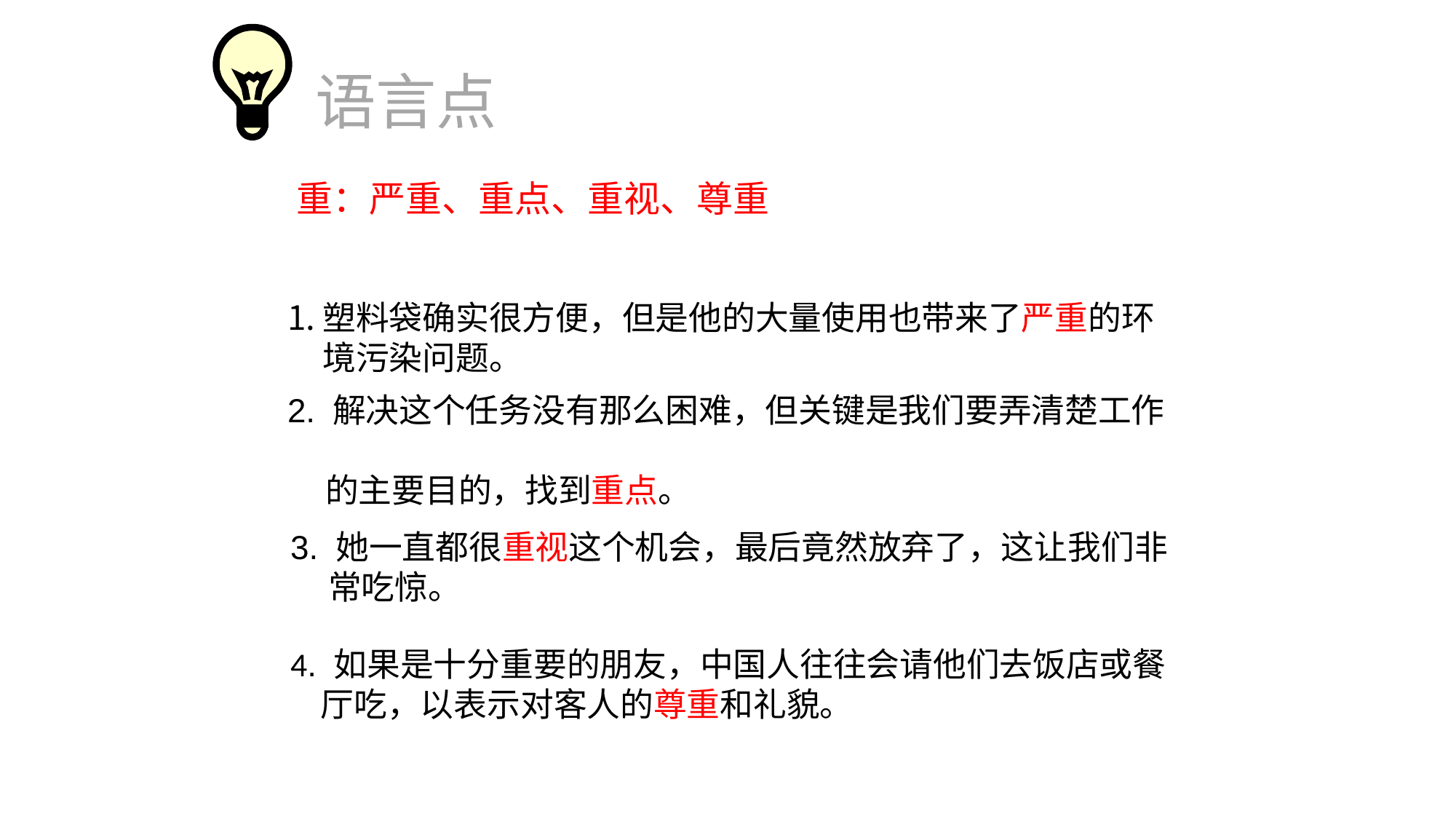

语言点
重：严重、重点、重视、尊重
塑料袋确实很方便，但是他的大量使用也带来了严重的环境污染问题。
2. 解决这个任务没有那么困难，但关键是我们要弄清楚工作
    的主要目的，找到重点。
3. 她一直都很重视这个机会，最后竟然放弃了，这让我们非
    常吃惊。
4. 如果是十分重要的朋友，中国人往往会请他们去饭店或餐
   厅吃，以表示对客人的尊重和礼貌。